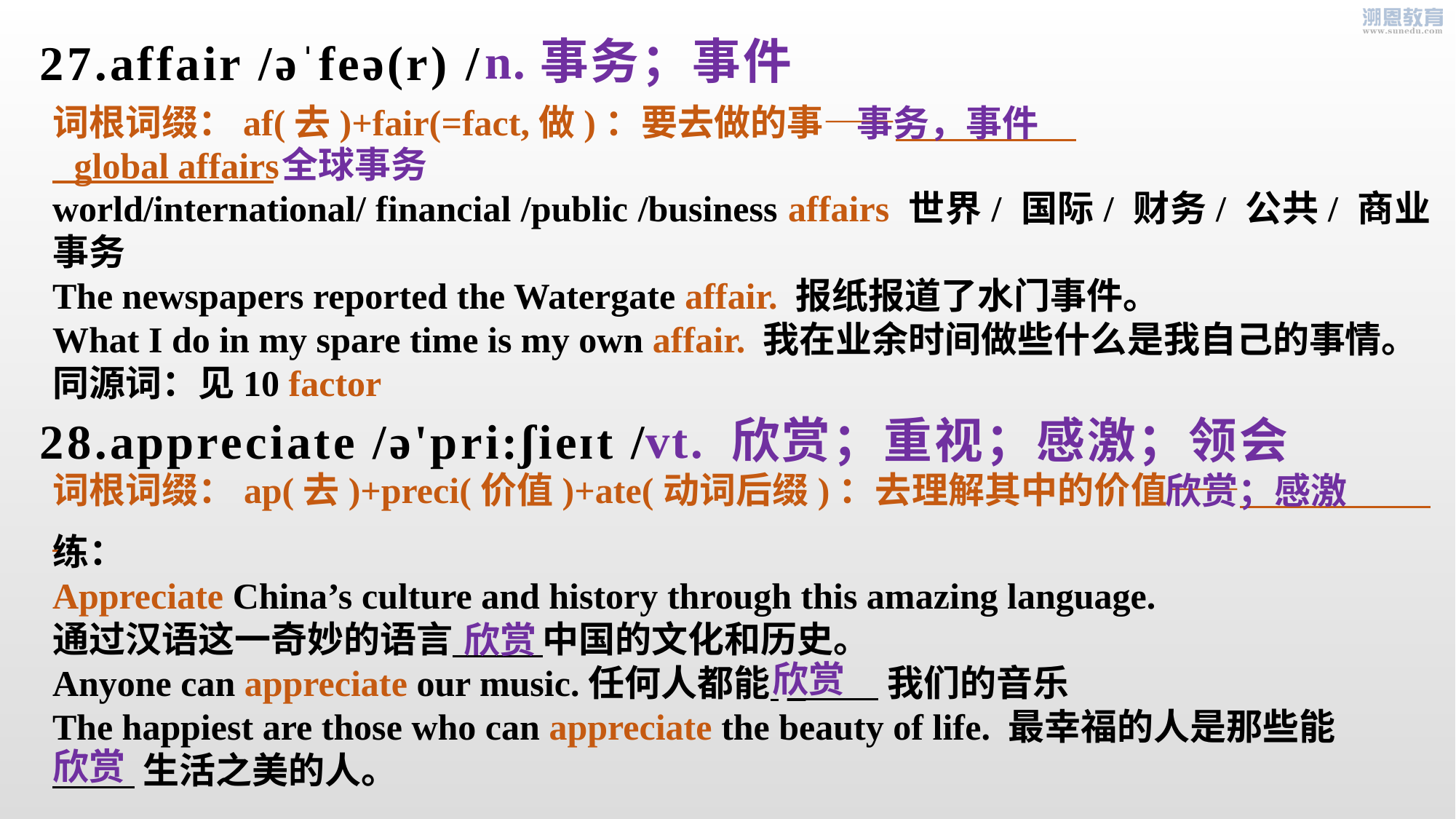

n.事务；事件
27.affair /əˈfeə(r) /
词根词缀：af(去)+fair(=fact,做)：要去做的事——
事务，事件
                           全球事务
world/international/ financial /public /business affairs 世界/ 国际/ 财务/ 公共/ 商业事务
The newspapers reported the Watergate affair. 报纸报道了水门事件。
What I do in my spare time is my own affair. 我在业余时间做些什么是我自己的事情。
同源词：见10 factor
global affairs
vt. 欣赏；重视；感激；领会
28.appreciate /ə'pri:ʃieɪt /
词根词缀：ap(去)+preci(价值)+ate(动词后缀)：去理解其中的价值——
欣赏；感激
练：
Appreciate China’s culture and history through this amazing language.
通过汉语这一奇妙的语言           中国的文化和历史。
Anyone can appreciate our music.任何人都能 _        我们的音乐
The happiest are those who can appreciate the beauty of life. 最幸福的人是那些能
          生活之美的人。

欣赏
欣赏
欣赏